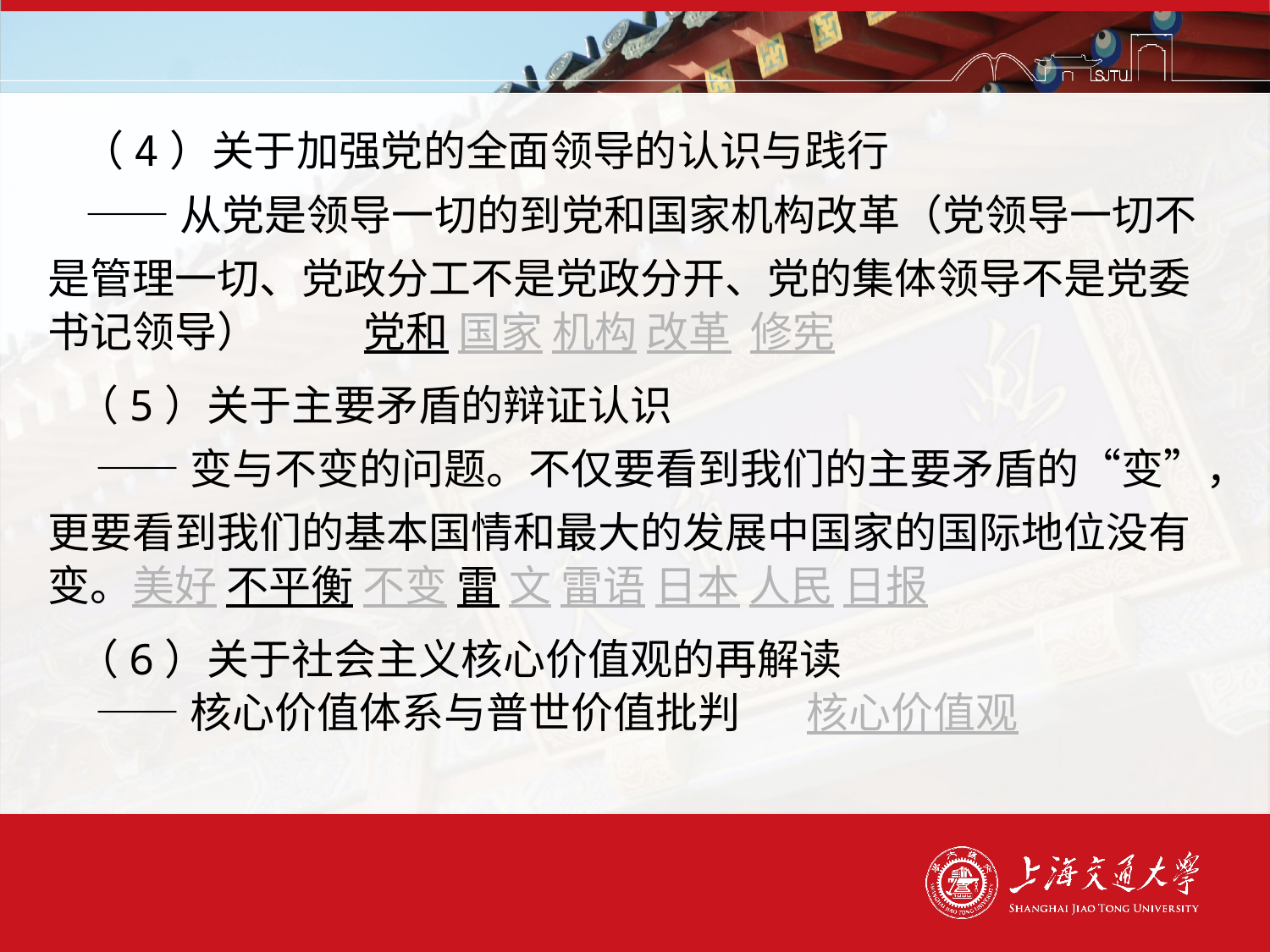

#
  （4）关于加强党的全面领导的认识与践行
    ——从党是领导一切的到党和国家机构改革（党领导一切不是管理一切、党政分工不是党政分开、党的集体领导不是党委书记领导）           党和 国家 机构 改革  修宪
  （5）关于主要矛盾的辩证认识
     ——变与不变的问题。不仅要看到我们的主要矛盾的“变”，更要看到我们的基本国情和最大的发展中国家的国际地位没有变。美好 不平衡 不变 雷 文 雷语 日本 人民 日报
  （6）关于社会主义核心价值观的再解读
     ——核心价值体系与普世价值批判       核心价值观